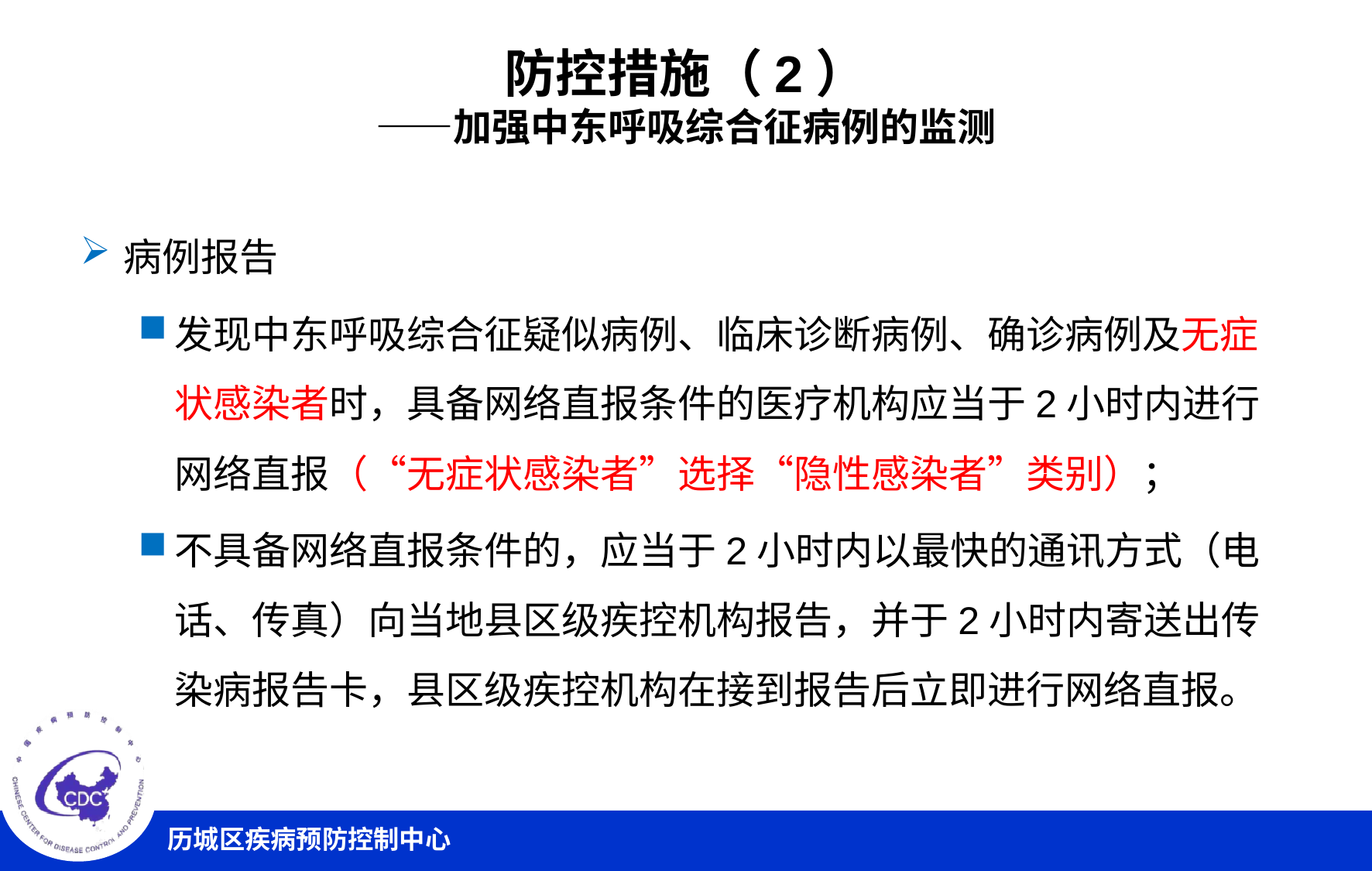

# 防控措施（2） ——加强中东呼吸综合征病例的监测
病例报告
发现中东呼吸综合征疑似病例、临床诊断病例、确诊病例及无症状感染者时，具备网络直报条件的医疗机构应当于2小时内进行网络直报（“无症状感染者”选择“隐性感染者”类别）；
不具备网络直报条件的，应当于2小时内以最快的通讯方式（电话、传真）向当地县区级疾控机构报告，并于2小时内寄送出传染病报告卡，县区级疾控机构在接到报告后立即进行网络直报。